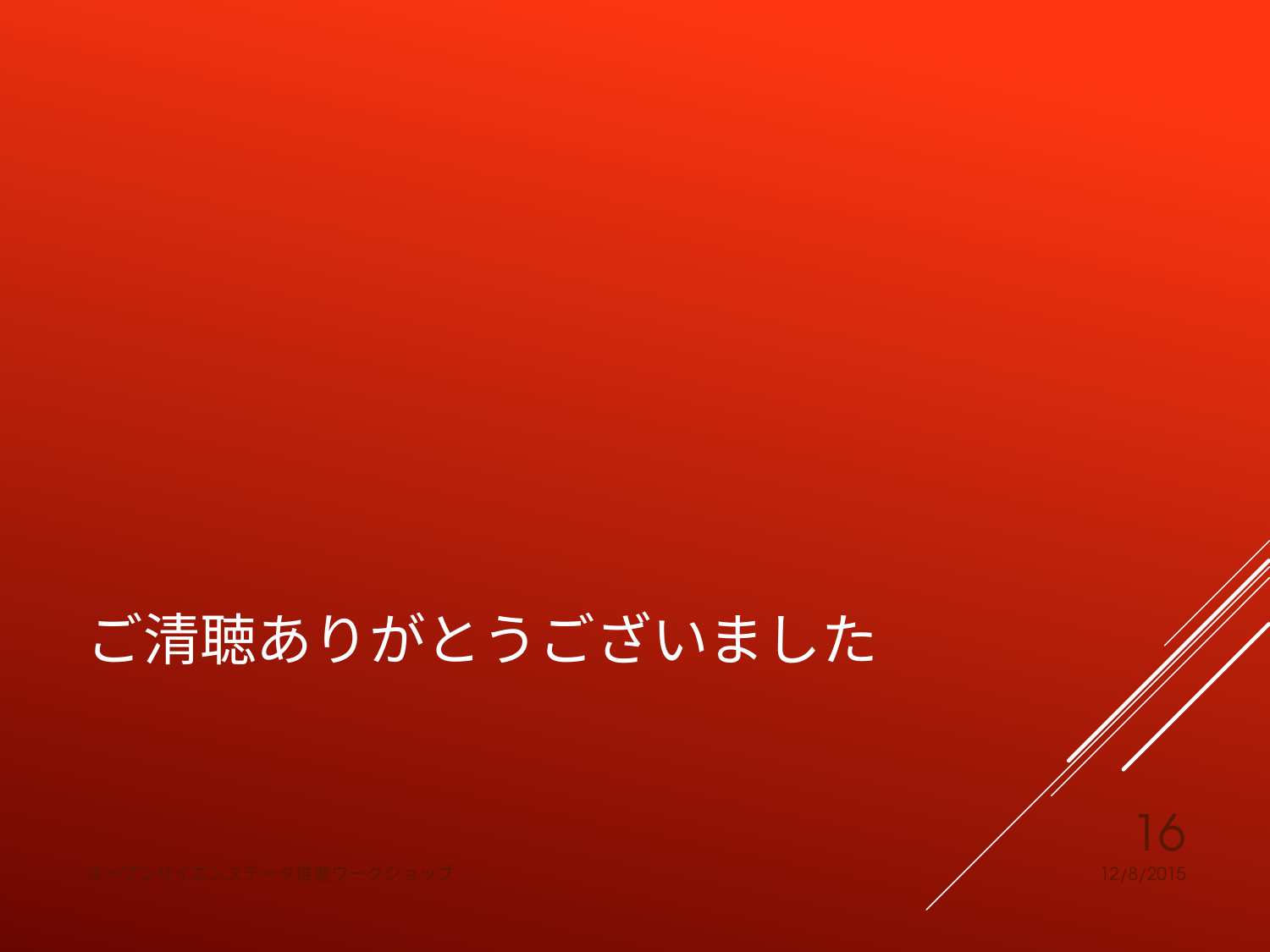

# ご清聴ありがとうございました
16
オープンサイエンスデータ推進ワークショップ
12/8/2015